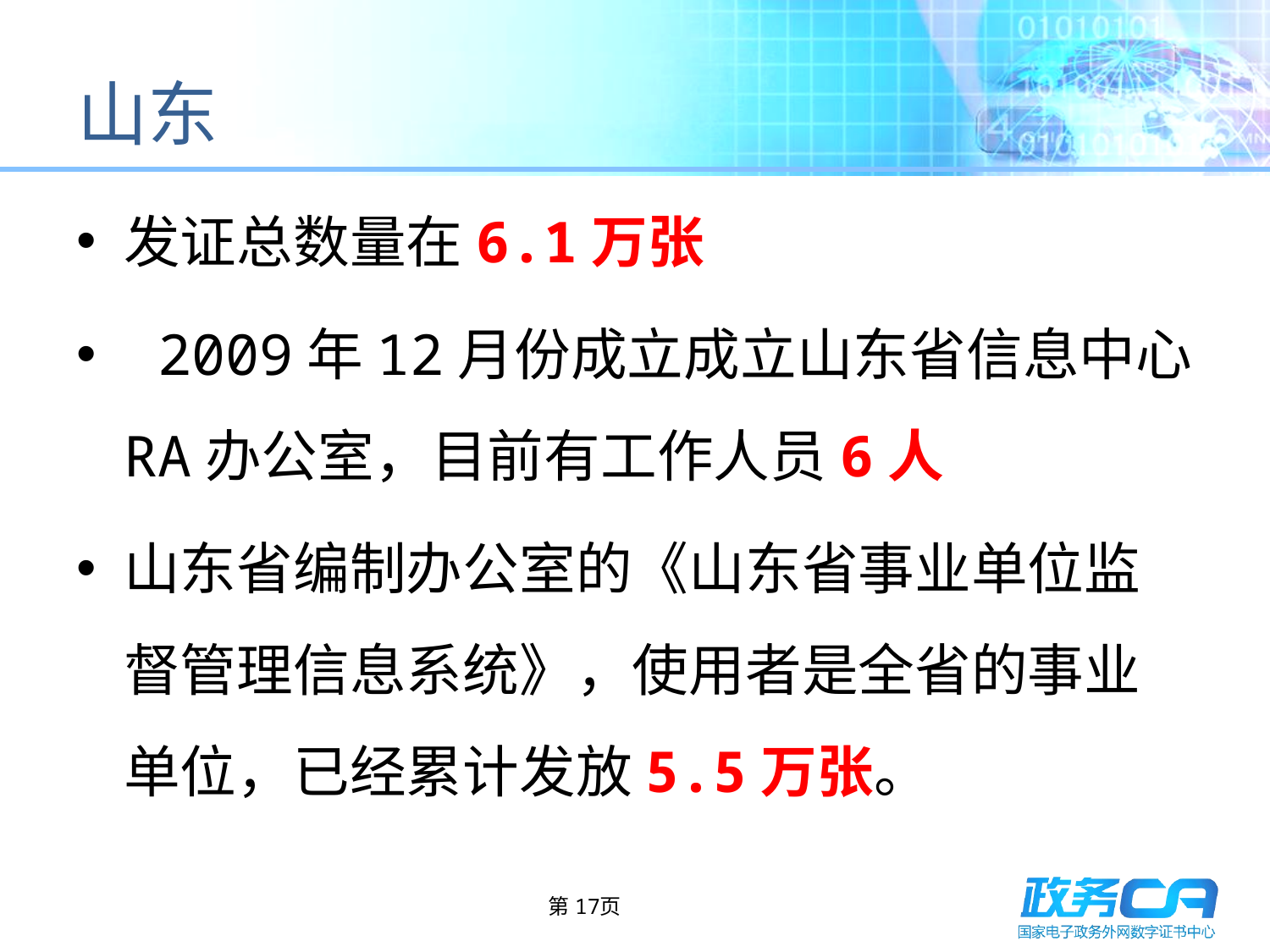

# 山东
发证总数量在6.1万张
 2009年12月份成立成立山东省信息中心RA办公室，目前有工作人员6人
山东省编制办公室的《山东省事业单位监督管理信息系统》，使用者是全省的事业单位，已经累计发放5.5万张。

第17页